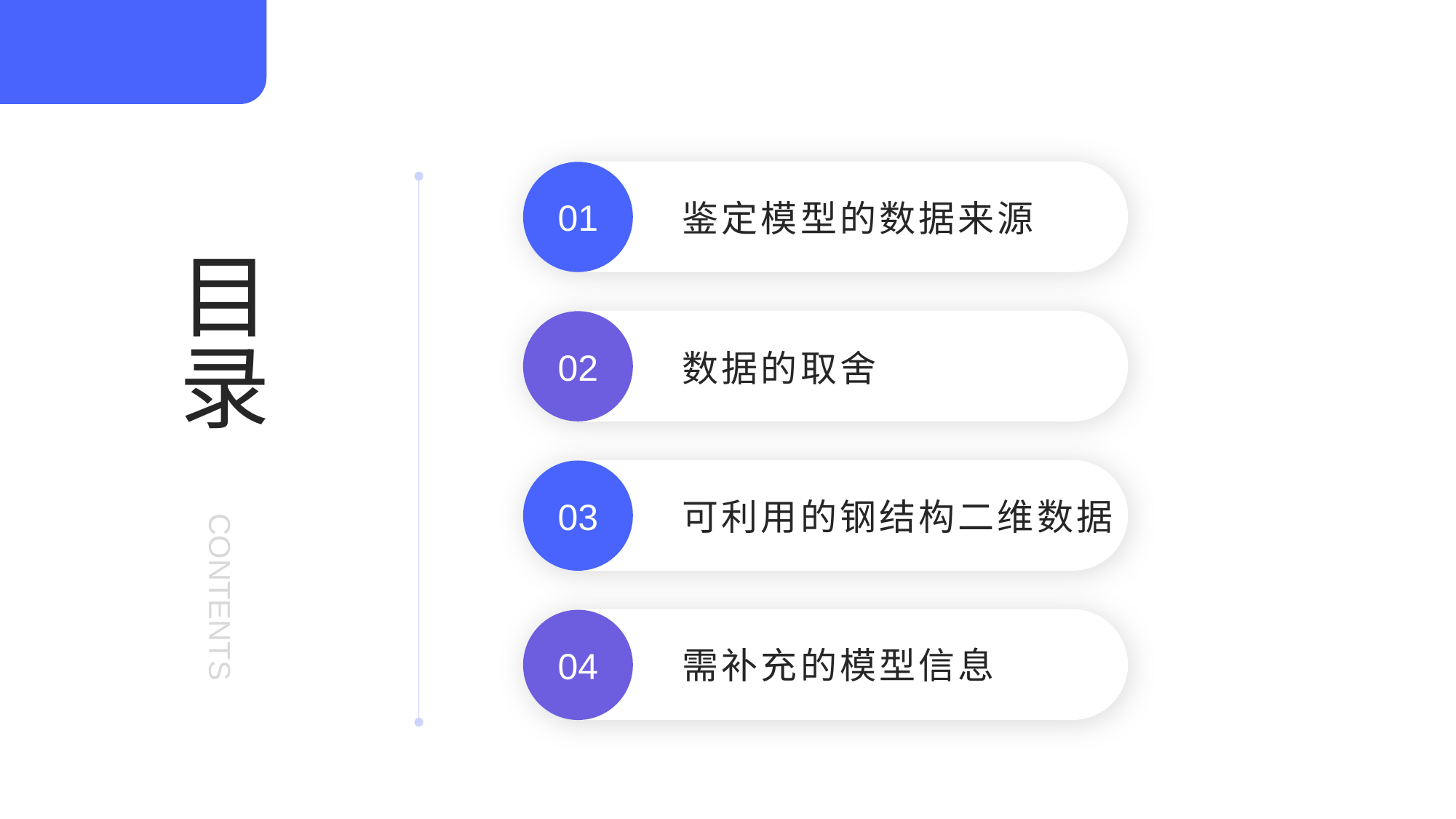

01
鉴定模型的数据来源
目录

02
数据的取舍

03
可利用的钢结构二维数据
CONTENTS

04
需补充的模型信息